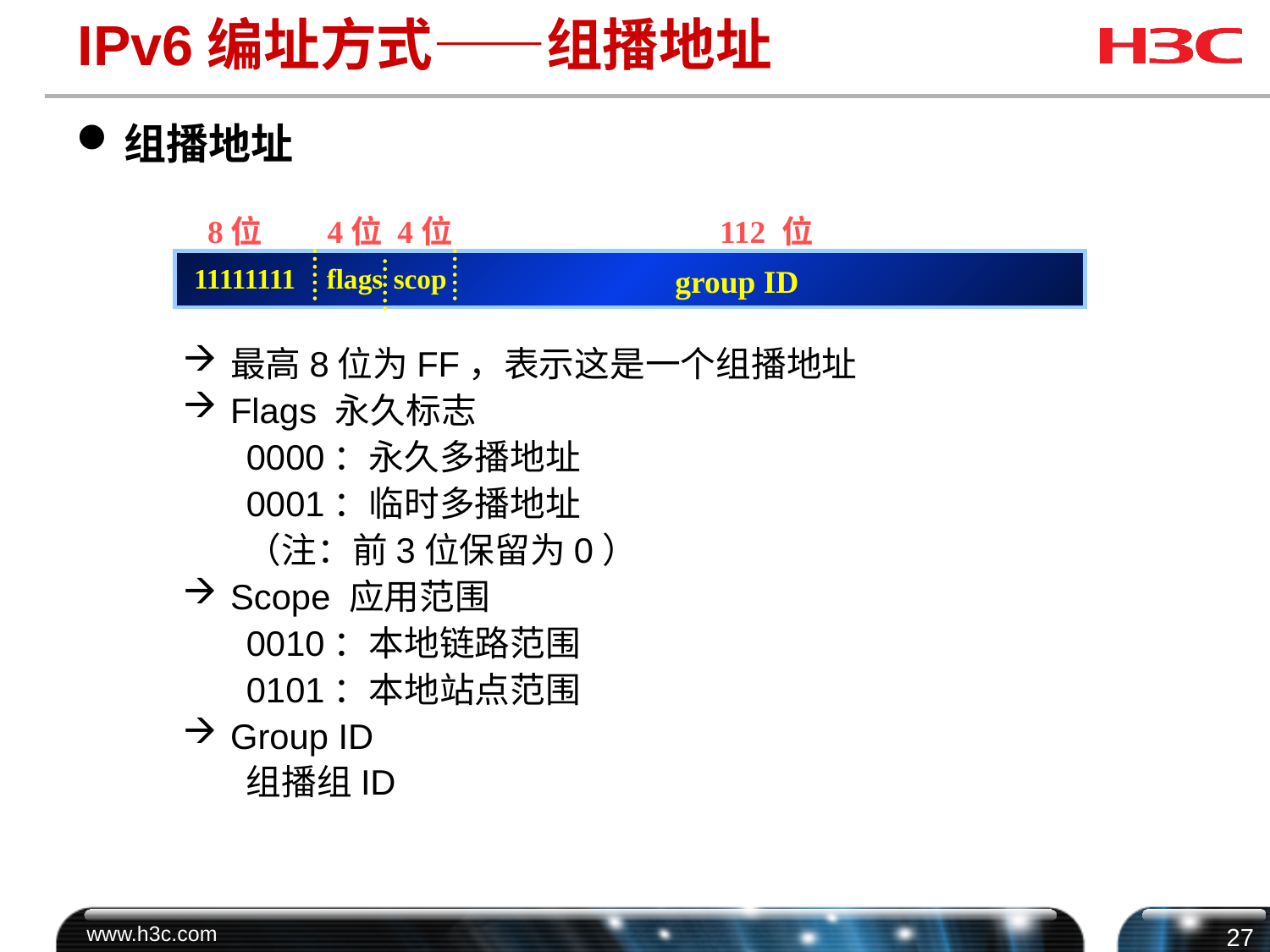

# IPv6编址方式——组播地址
组播地址
8位
4位
4位
112 位
11111111

flags

scop

group ID

最高8位为FF，表示这是一个组播地址
Flags 永久标志
0000：永久多播地址
0001：临时多播地址
（注：前3位保留为0）
Scope 应用范围
0010：本地链路范围
0101：本地站点范围
Group ID
组播组ID